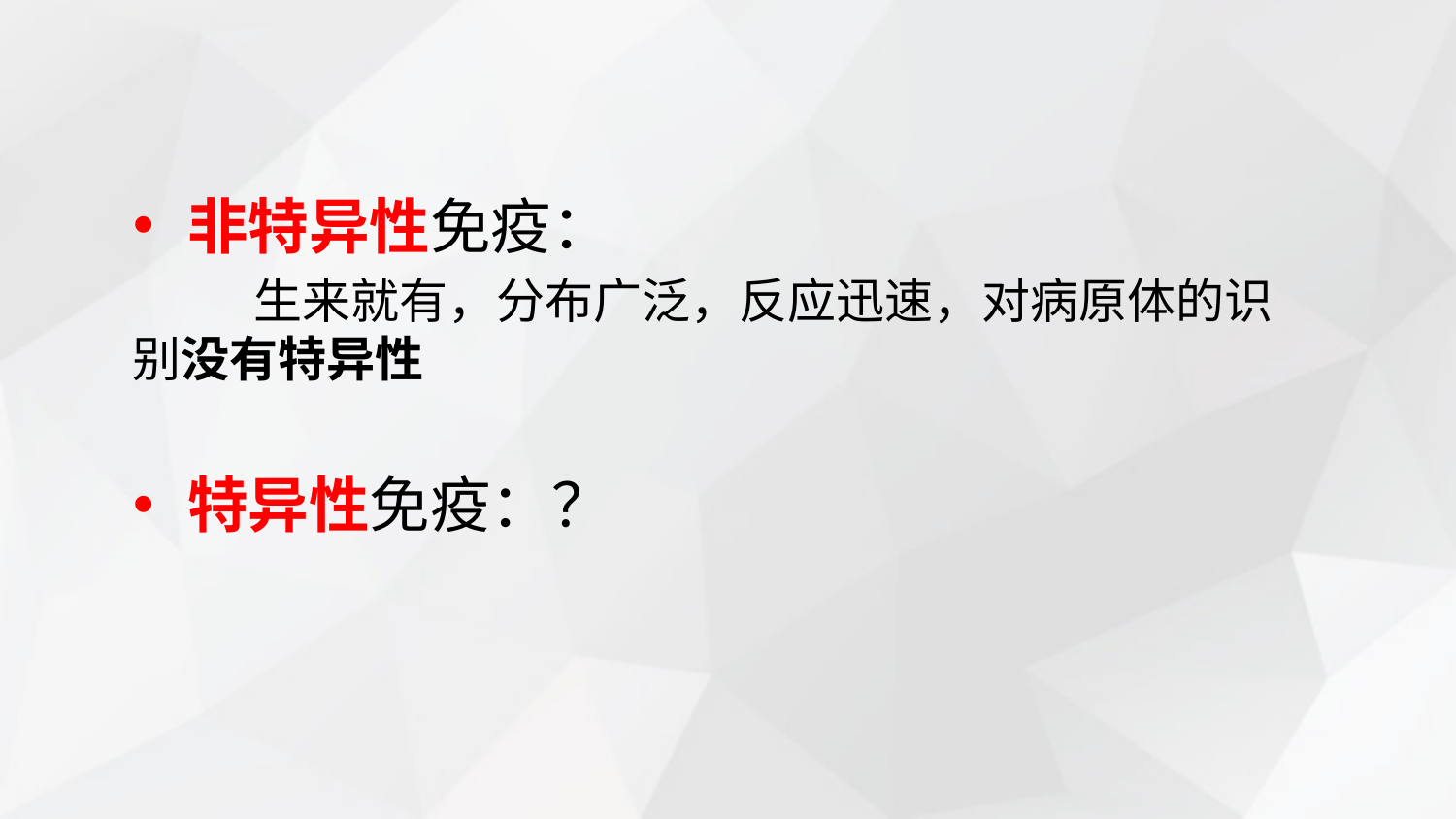

非特异性免疫：
          生来就有，分布广泛，反应迅速，对病原体的识别没有特异性

特异性免疫：？